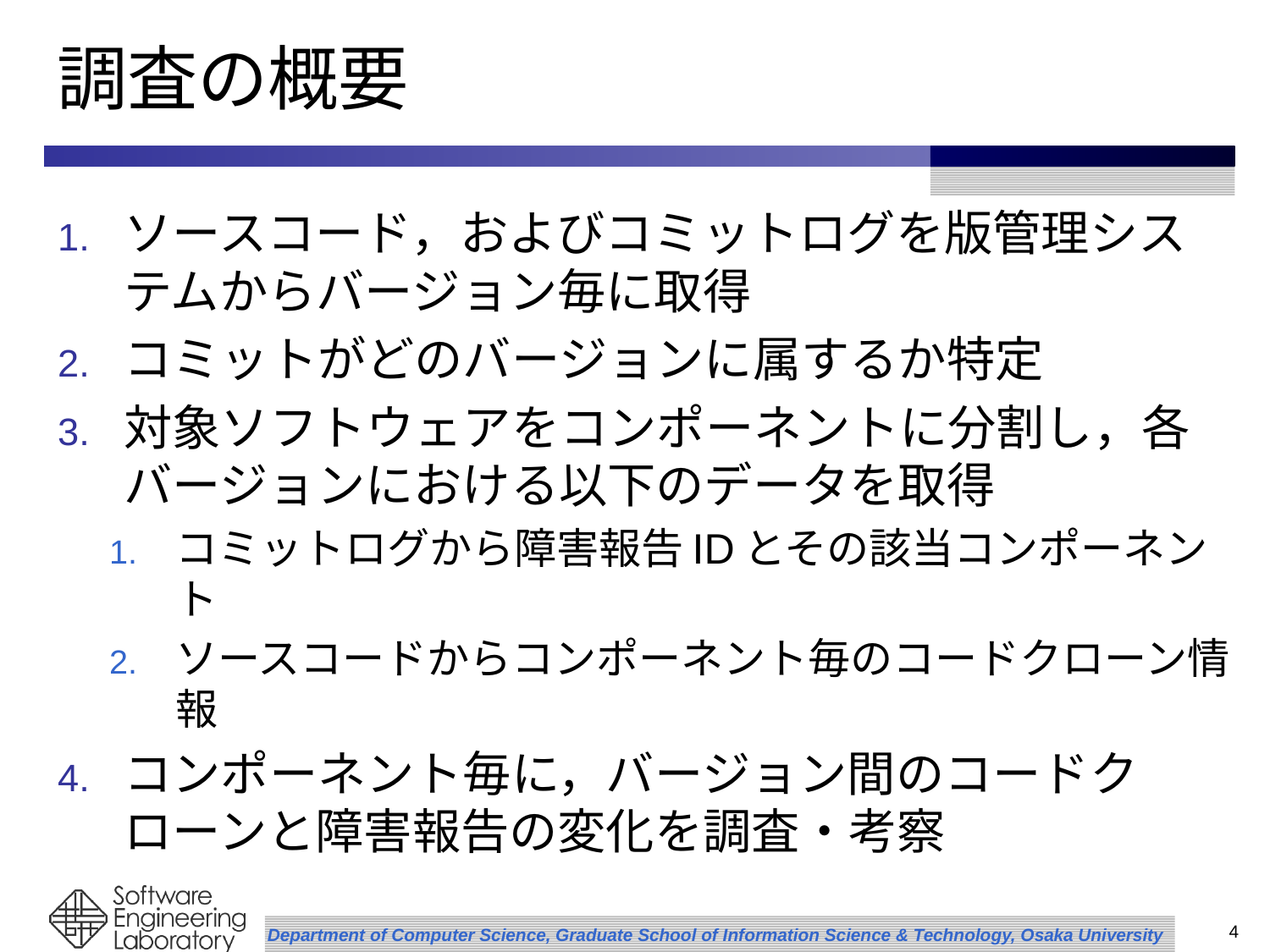

# 調査の概要
ソースコード，およびコミットログを版管理システムからバージョン毎に取得
コミットがどのバージョンに属するか特定
対象ソフトウェアをコンポーネントに分割し，各バージョンにおける以下のデータを取得
コミットログから障害報告IDとその該当コンポーネント
ソースコードからコンポーネント毎のコードクローン情報
コンポーネント毎に，バージョン間のコードクローンと障害報告の変化を調査・考察
4